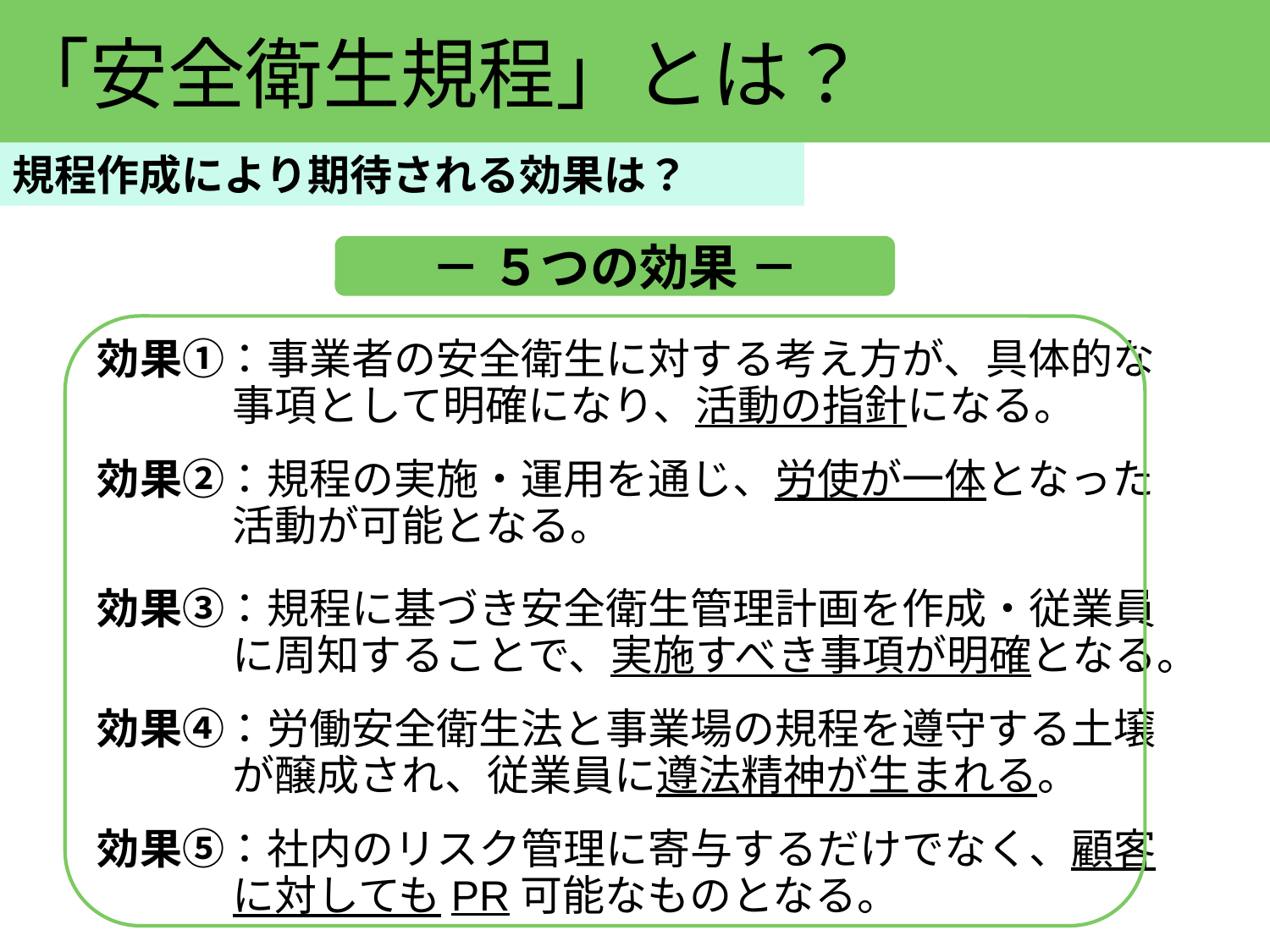

「安全衛生規程」とは？
規程作成により期待される効果は？
－ ５つの効果 －

効果①：事業者の安全衛生に対する考え方が、具体的な
          事項として明確になり、活動の指針になる。
効果②：規程の実施・運用を通じ、労使が一体となった
          活動が可能となる。
効果③：規程に基づき安全衛生管理計画を作成・従業員
          に周知することで、実施すべき事項が明確となる。
効果④：労働安全衛生法と事業場の規程を遵守する土壌
          が醸成され、従業員に遵法精神が生まれる。
効果⑤：社内のリスク管理に寄与するだけでなく、顧客
          に対してもPR可能なものとなる。